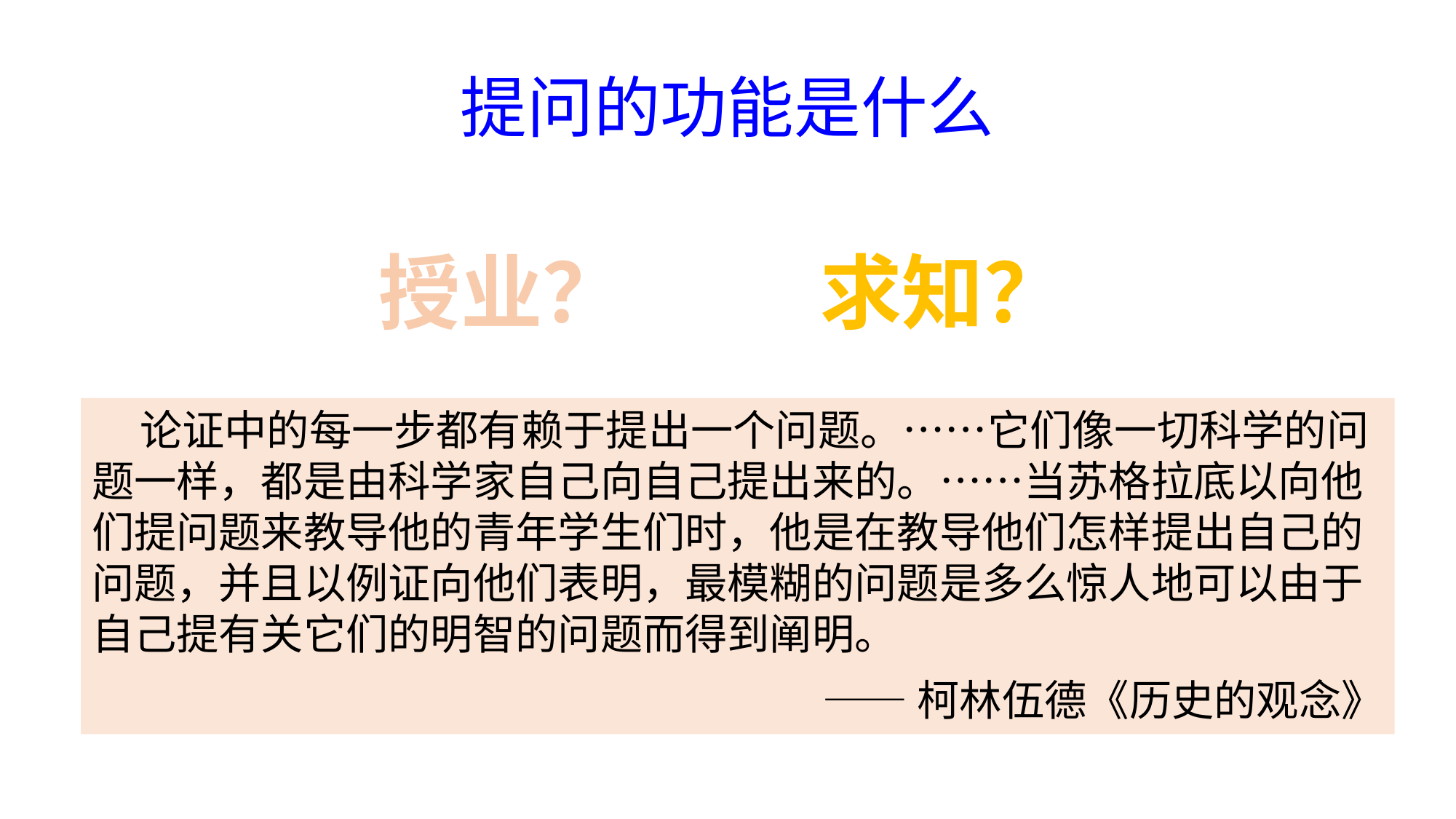

# 提问的功能是什么
授业？
求知？
    论证中的每一步都有赖于提出一个问题。……它们像一切科学的问题一样，都是由科学家自己向自己提出来的。……当苏格拉底以向他们提问题来教导他的青年学生们时，他是在教导他们怎样提出自己的问题，并且以例证向他们表明，最模糊的问题是多么惊人地可以由于自己提有关它们的明智的问题而得到阐明。
——柯林伍德《历史的观念》